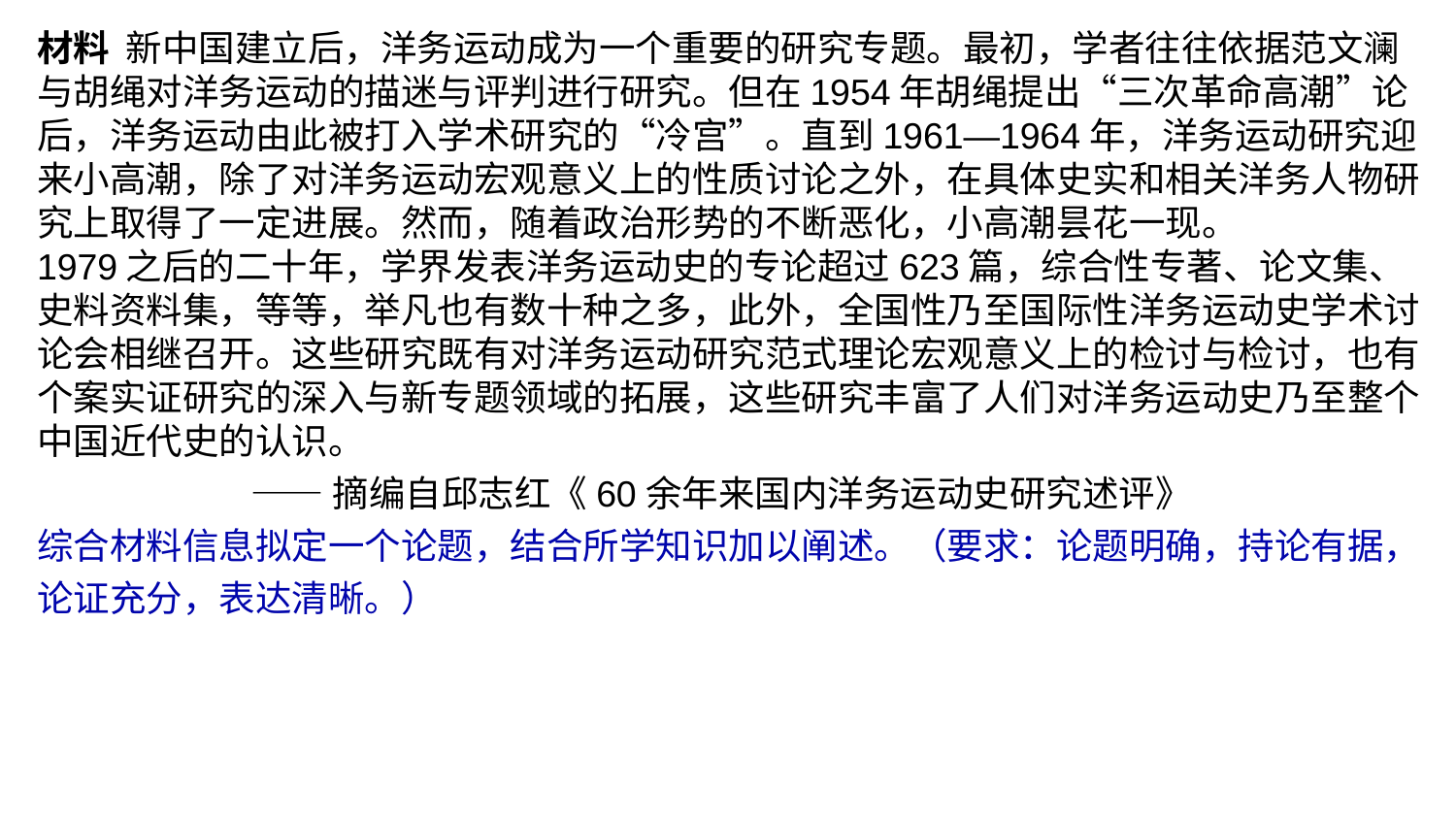

材料  新中国建立后，洋务运动成为一个重要的研究专题。最初，学者往往依据范文澜与胡绳对洋务运动的描迷与评判进行研究。但在1954年胡绳提出“三次革命高潮”论后，洋务运动由此被打入学术研究的“冷宫”。直到1961—1964年，洋务运动研究迎来小高潮，除了对洋务运动宏观意义上的性质讨论之外，在具体史实和相关洋务人物研究上取得了一定进展。然而，随着政治形势的不断恶化，小高潮昙花一现。1979之后的二十年，学界发表洋务运动史的专论超过623篇，综合性专著、论文集、史料资料集，等等，举凡也有数十种之多，此外，全国性乃至国际性洋务运动史学术讨论会相继召开。这些研究既有对洋务运动研究范式理论宏观意义上的检讨与检讨，也有个案实证研究的深入与新专题领域的拓展，这些研究丰富了人们对洋务运动史乃至整个中国近代史的认识。                          ——摘编自邱志红《60余年来国内洋务运动史研究述评》
综合材料信息拟定一个论题，结合所学知识加以阐述。（要求：论题明确，持论有据，论证充分，表达清晰。）